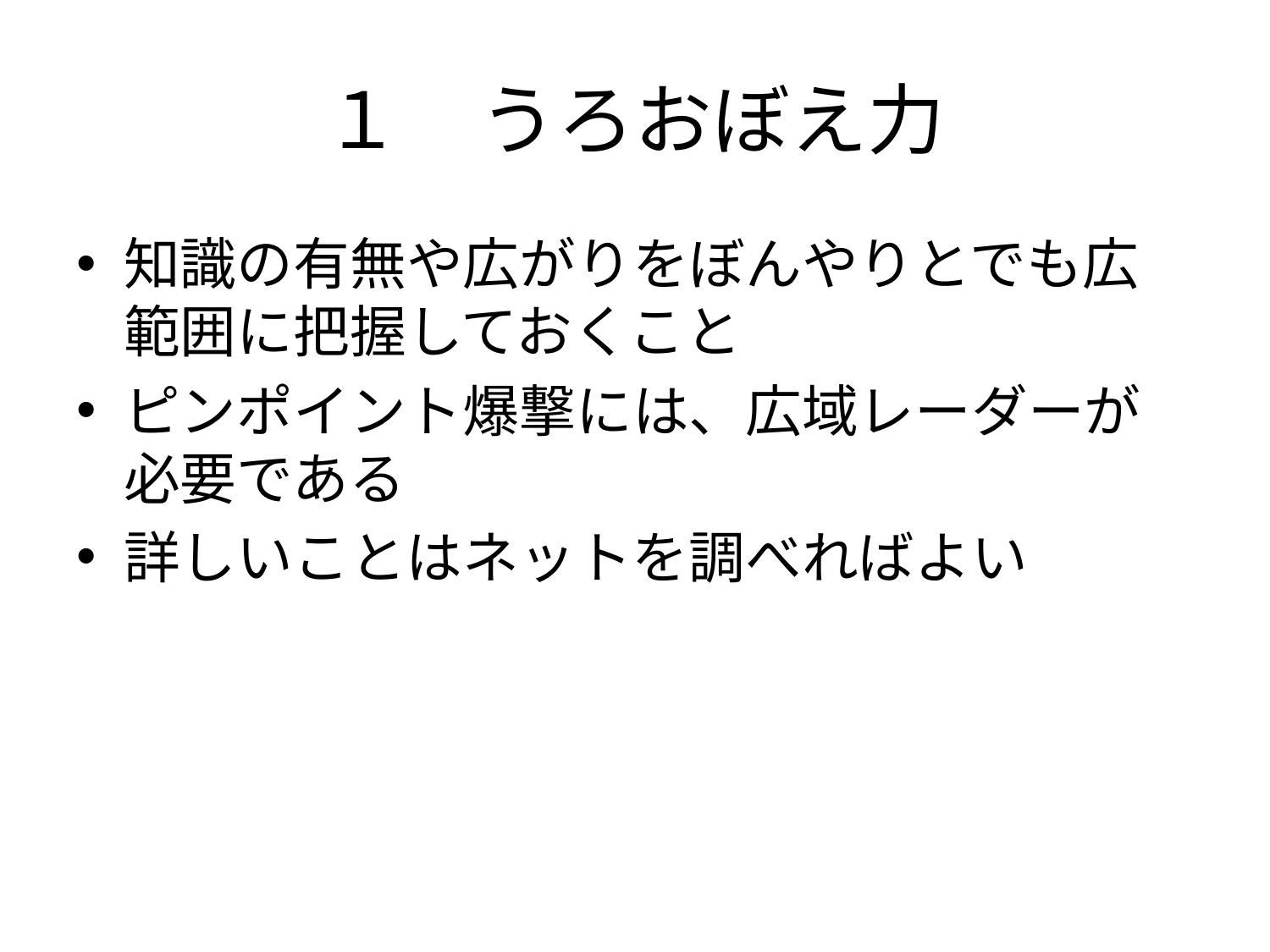

# １　うろおぼえ力
知識の有無や広がりをぼんやりとでも広範囲に把握しておくこと
ピンポイント爆撃には、広域レーダーが必要である
詳しいことはネットを調べればよい